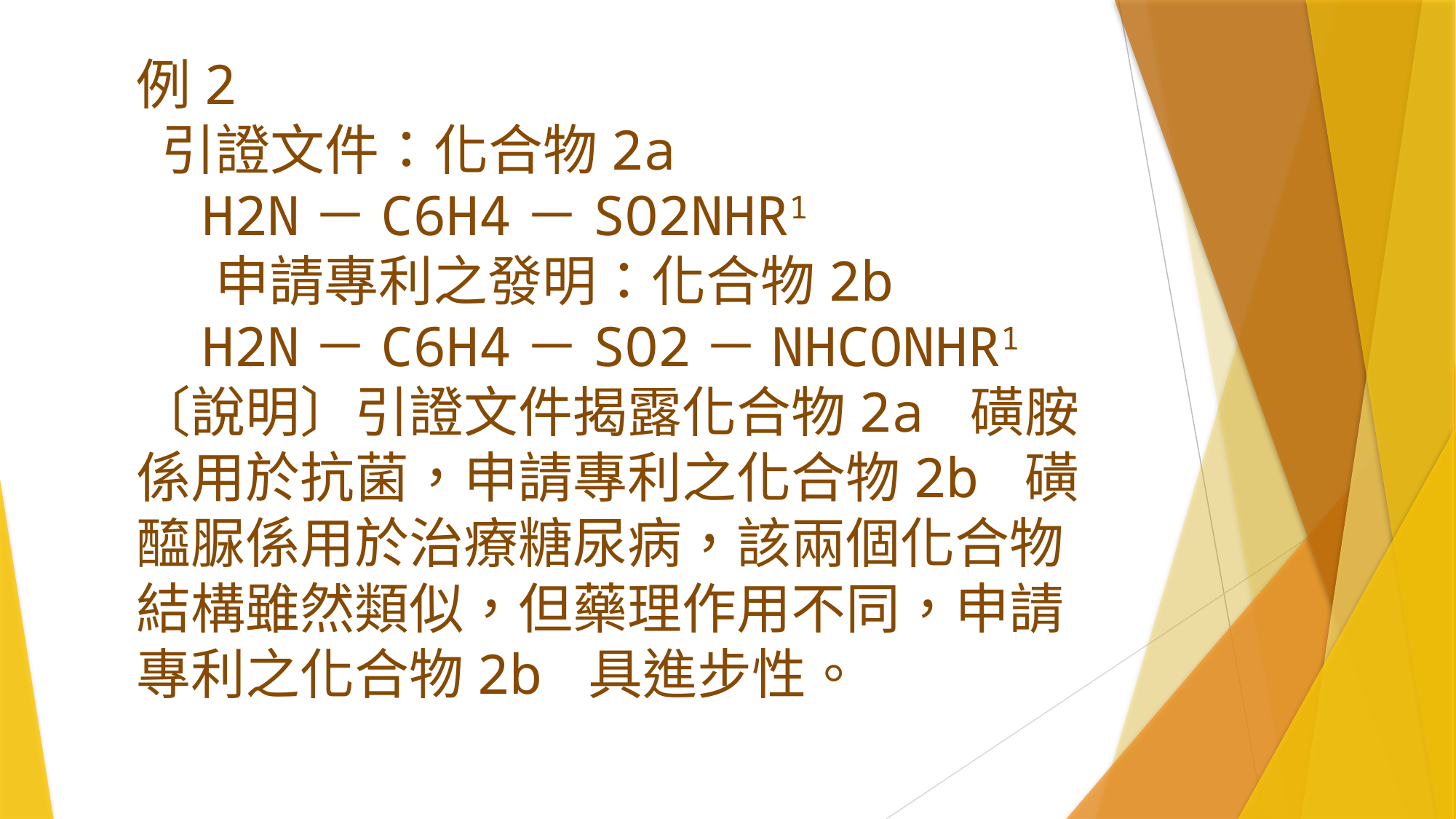

# 例2　 引證文件：化合物2a H2N－C6H4－SO2NHR1 申請專利之發明：化合物2b H2N－C6H4－SO2－NHCONHR1 〔說明〕引證文件揭露化合物2a 磺胺係用於抗菌，申請專利之化合物2b 磺醯脲係用於治療糖尿病，該兩個化合物結構雖然類似，但藥理作用不同，申請專利之化合物2b 具進步性。